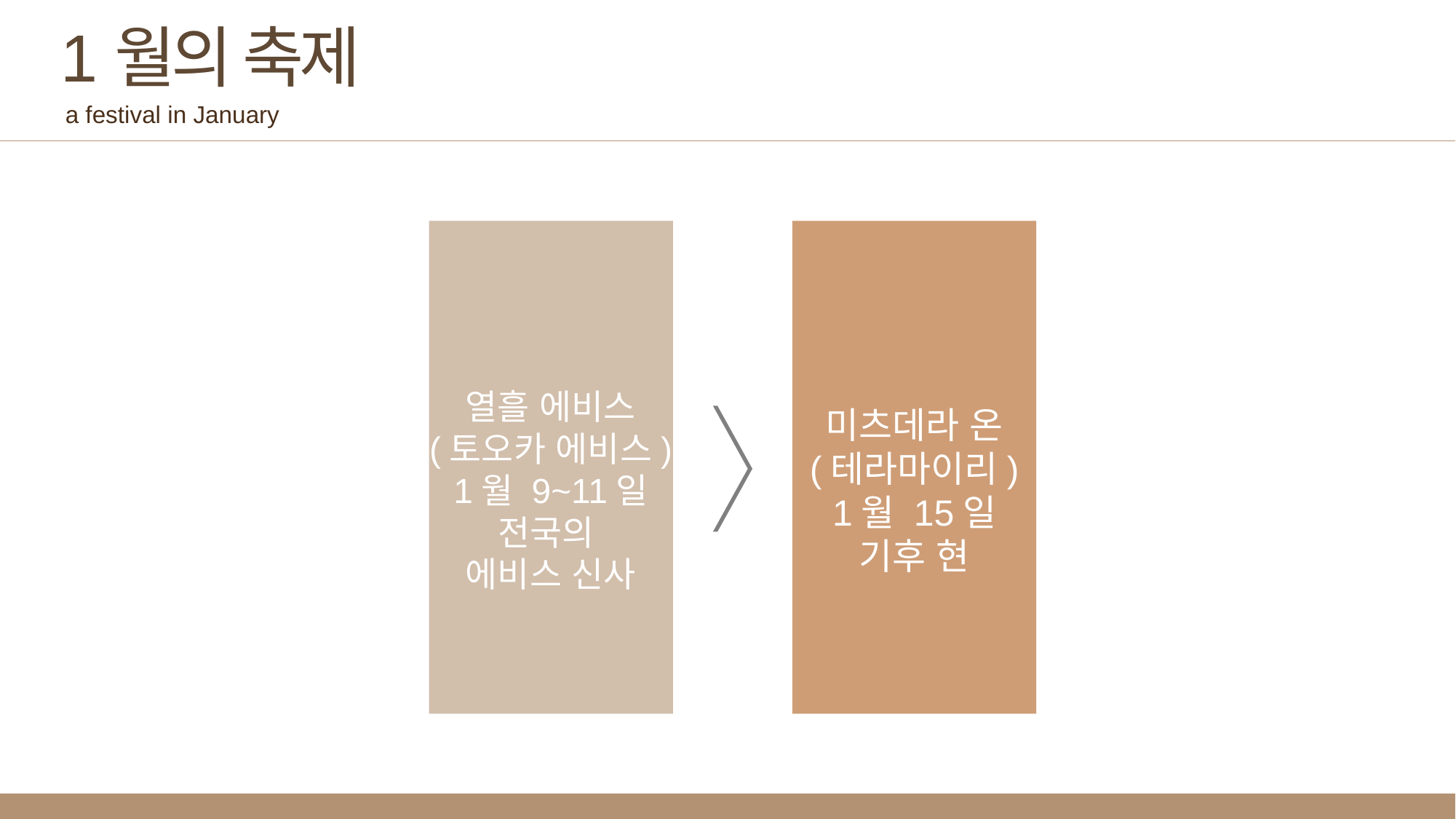

1월의 축제
a festival in January

열흘 에비스
(토오카 에비스)
1월 9~11일
전국의
에비스 신사
미츠데라 온
(테라마이리)
1월 15일
기후 현